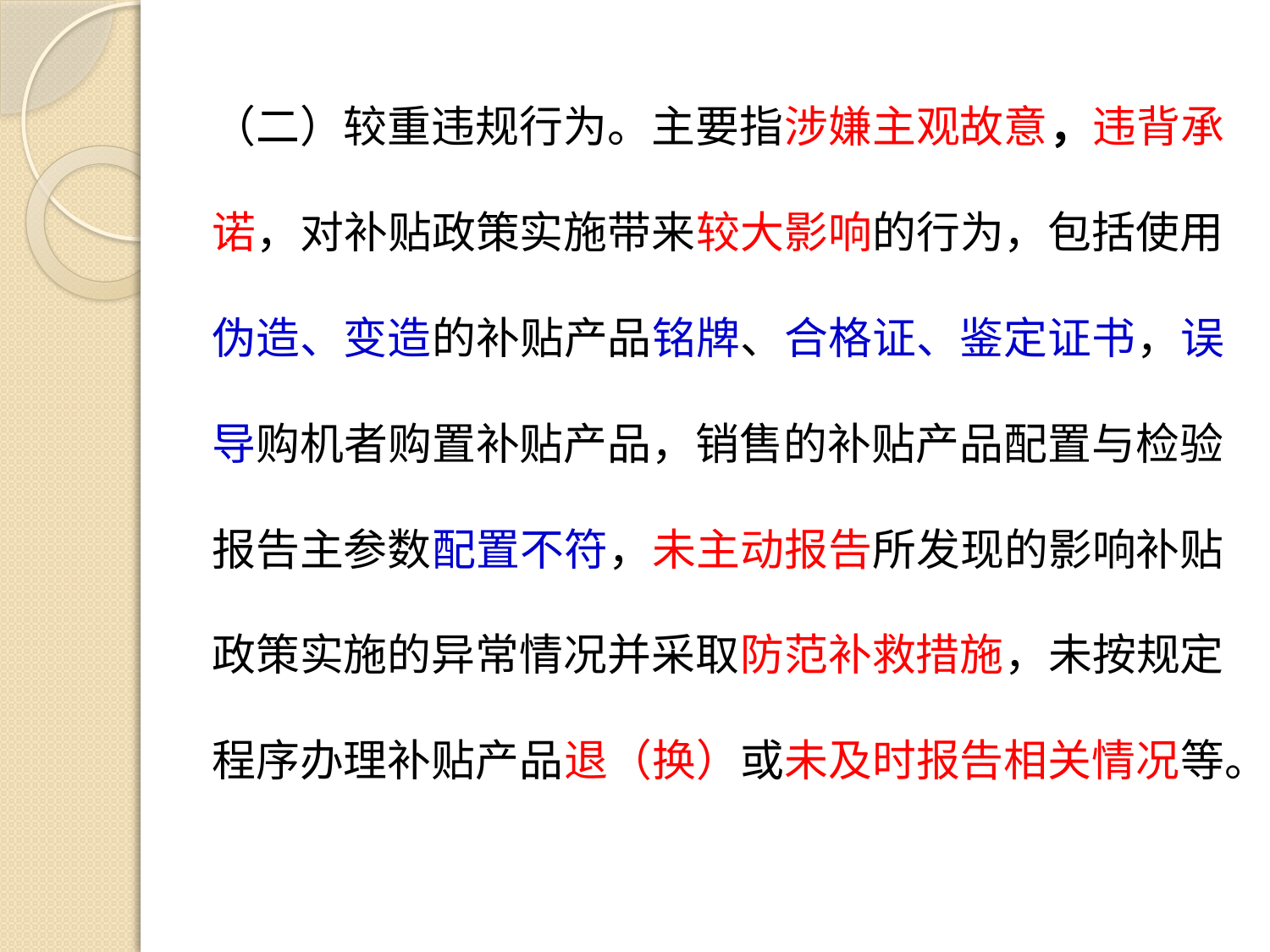

（二）较重违规行为。主要指涉嫌主观故意，违背承诺，对补贴政策实施带来较大影响的行为，包括使用伪造、变造的补贴产品铭牌、合格证、鉴定证书，误导购机者购置补贴产品，销售的补贴产品配置与检验报告主参数配置不符，未主动报告所发现的影响补贴政策实施的异常情况并采取防范补救措施，未按规定程序办理补贴产品退（换）或未及时报告相关情况等。